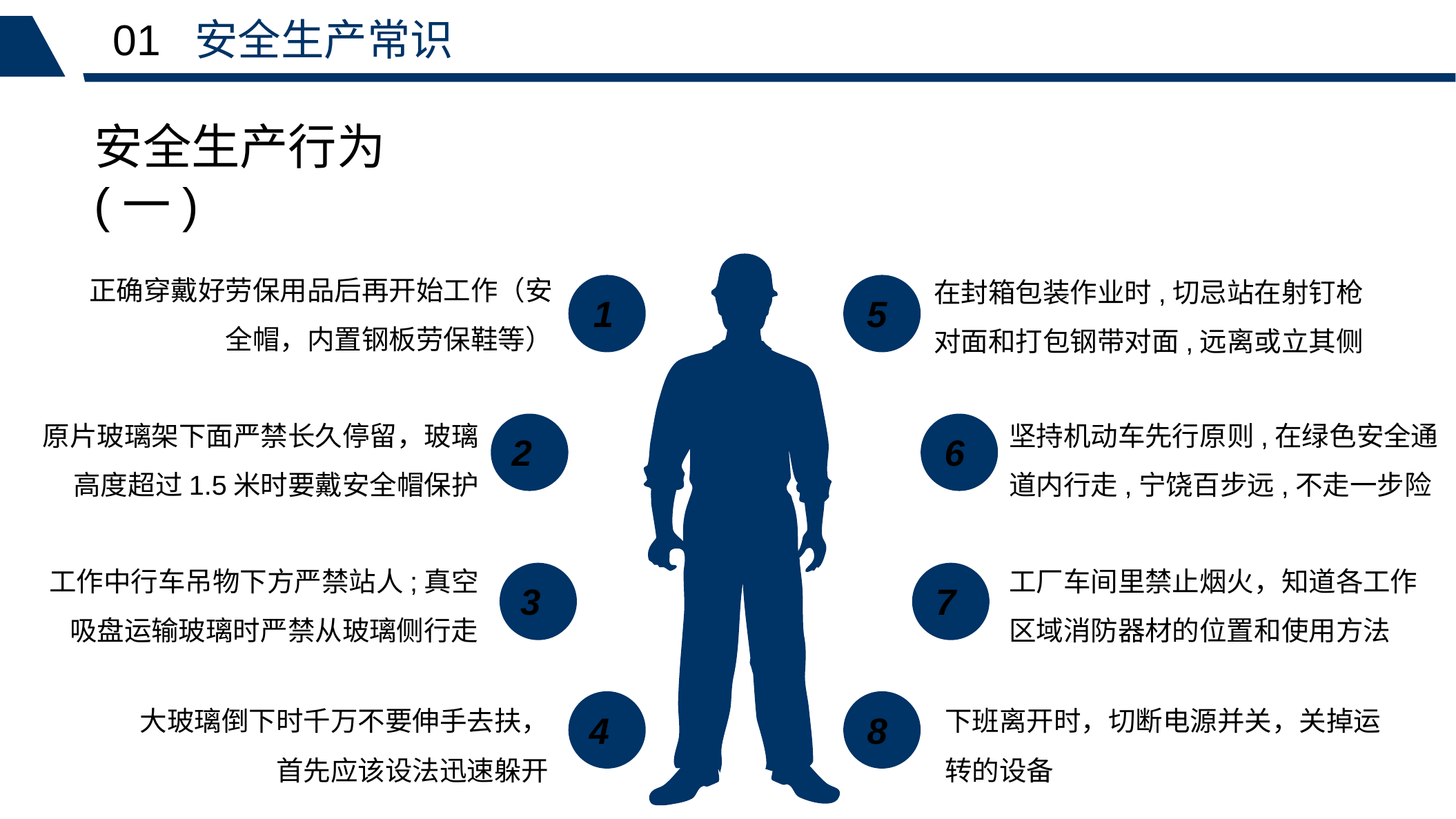

01  安全生产常识

安全生产行为(一)

正确穿戴好劳保用品后再开始工作（安全帽，内置钢板劳保鞋等）
在封箱包装作业时,切忌站在射钉枪对面和打包钢带对面,远离或立其侧

1
5
原片玻璃架下面严禁长久停留，玻璃高度超过1.5米时要戴安全帽保护
坚持机动车先行原则,在绿色安全通道内行走,宁饶百步远,不走一步险

2
6
工作中行车吊物下方严禁站人;真空吸盘运输玻璃时严禁从玻璃侧行走
工厂车间里禁止烟火，知道各工作区域消防器材的位置和使用方法

3
7
大玻璃倒下时千万不要伸手去扶，首先应该设法迅速躲开
下班离开时，切断电源并关，关掉运转的设备

4
8